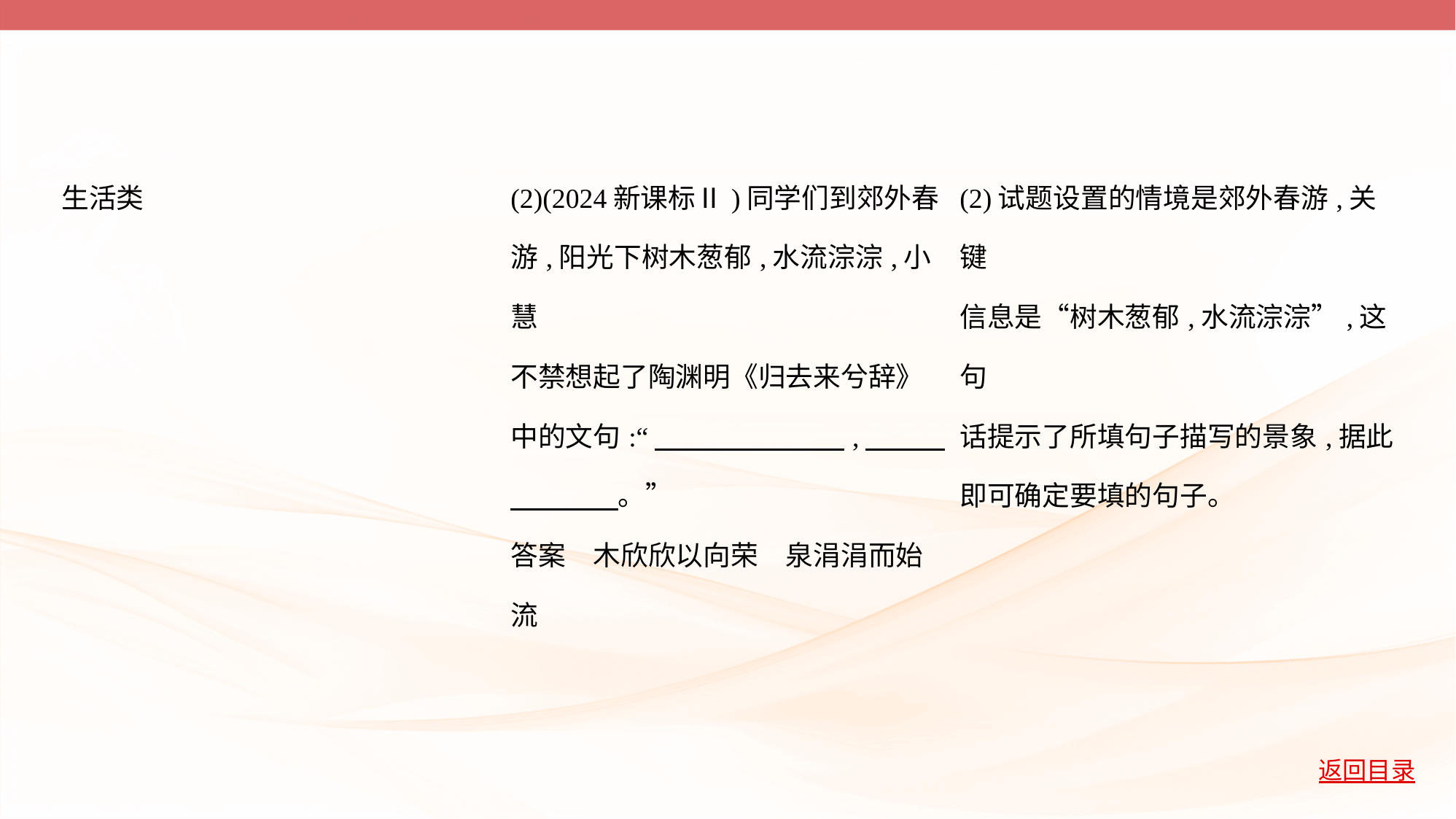

| 生活类 | (2)(2024新课标Ⅱ)同学们到郊外春 游,阳光下树木葱郁,水流淙淙,小慧 不禁想起了陶渊明《归去来兮辞》 中的文句:“　　　　　　    ,　　     　　　    。” 答案　木欣欣以向荣　泉涓涓而始 流 | (2)试题设置的情境是郊外春游,关键 信息是“树木葱郁,水流淙淙”,这句 话提示了所填句子描写的景象,据此 即可确定要填的句子。 |
| --- | --- | --- |